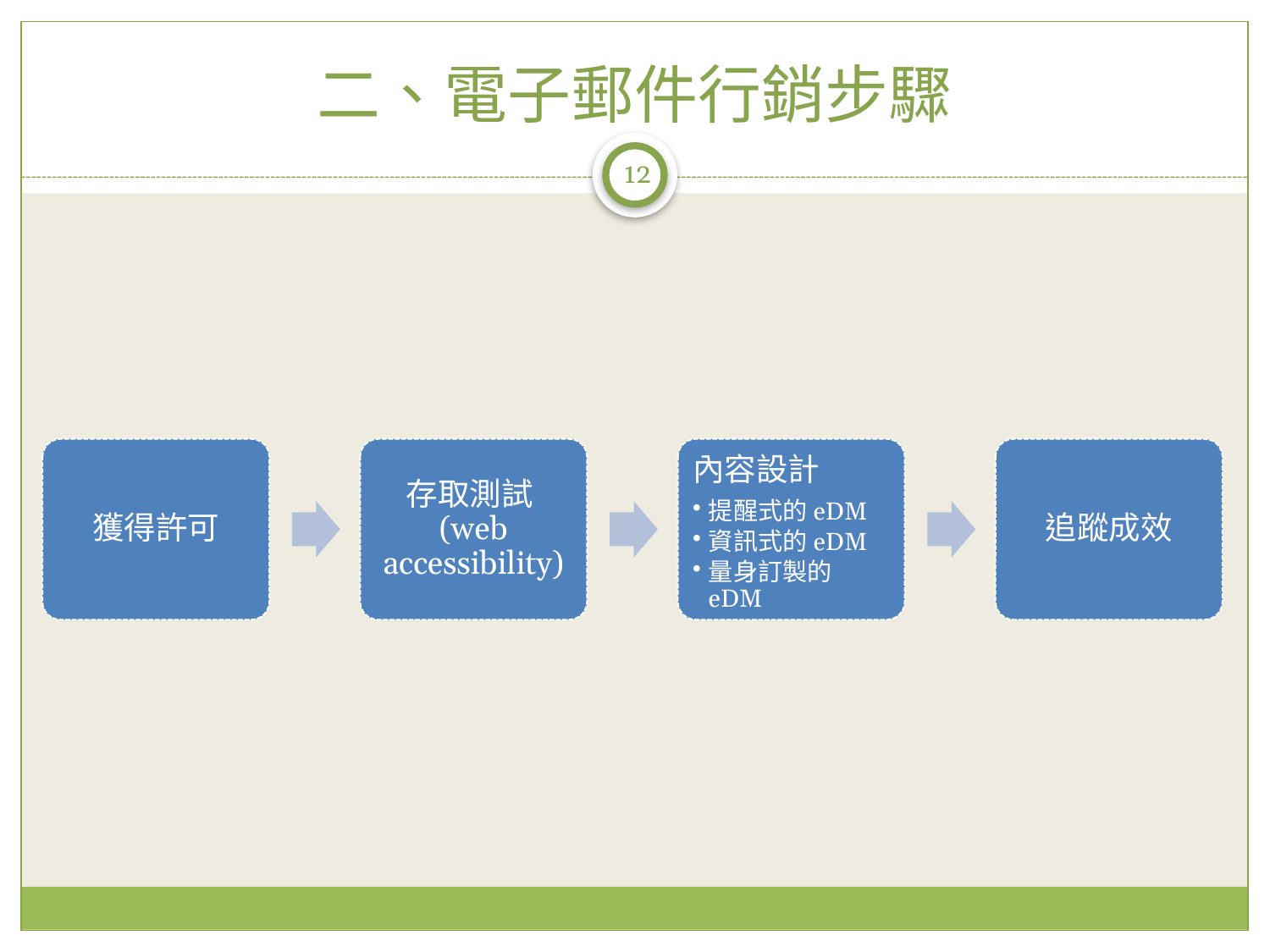

# 二、電子郵件行銷步驟
12
獲得許可

存取測試(web accessibility)

內容設計
提醒式的eDM
資訊式的eDM
量身訂製的eDM

追蹤成效